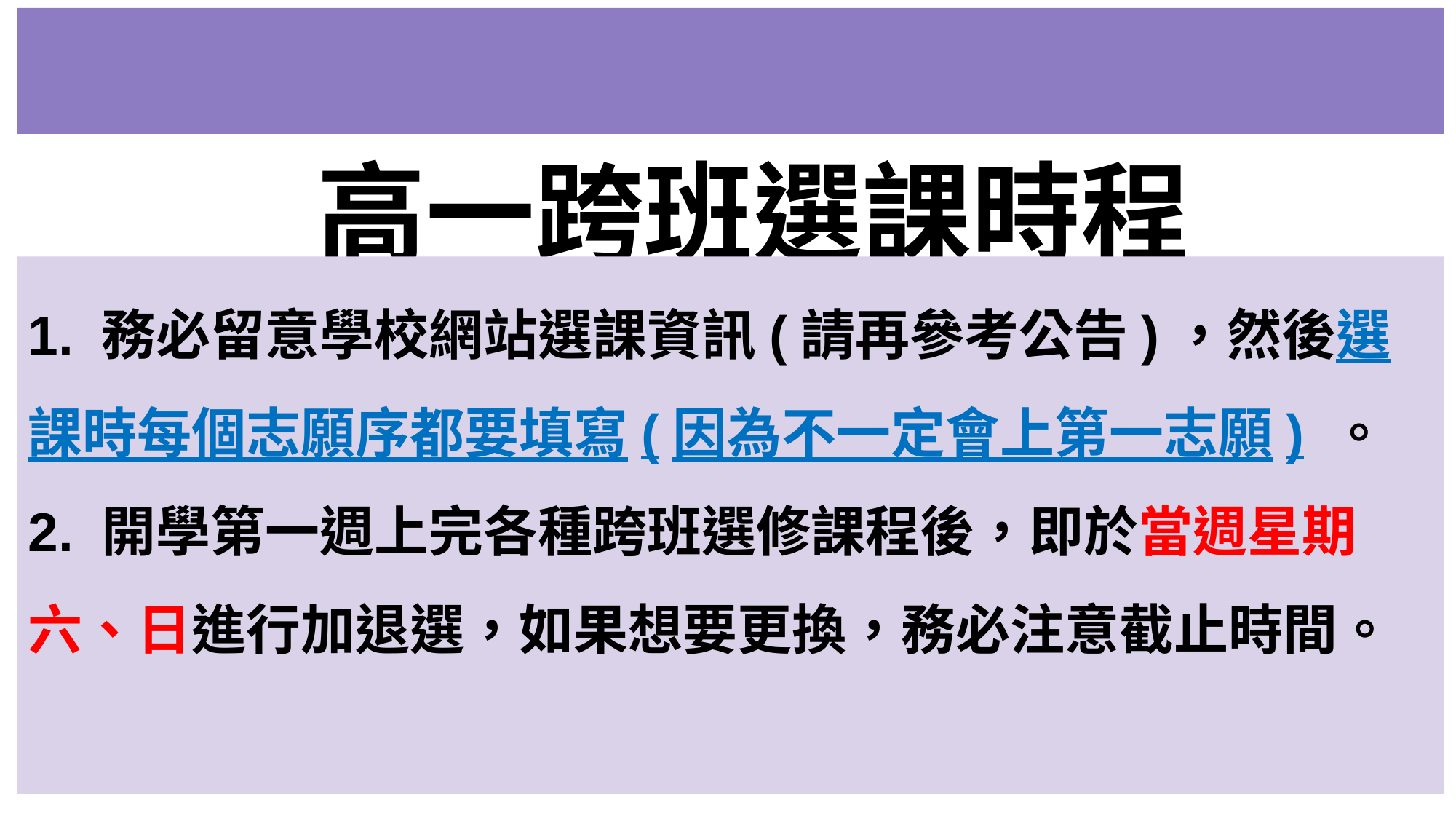

高一跨班選課時程

1. 務必留意學校網站選課資訊(請再參考公告)，然後選課時每個志願序都要填寫(因為不一定會上第一志願) 。
2. 開學第一週上完各種跨班選修課程後，即於當週星期六、日進行加退選，如果想要更換，務必注意截止時間。